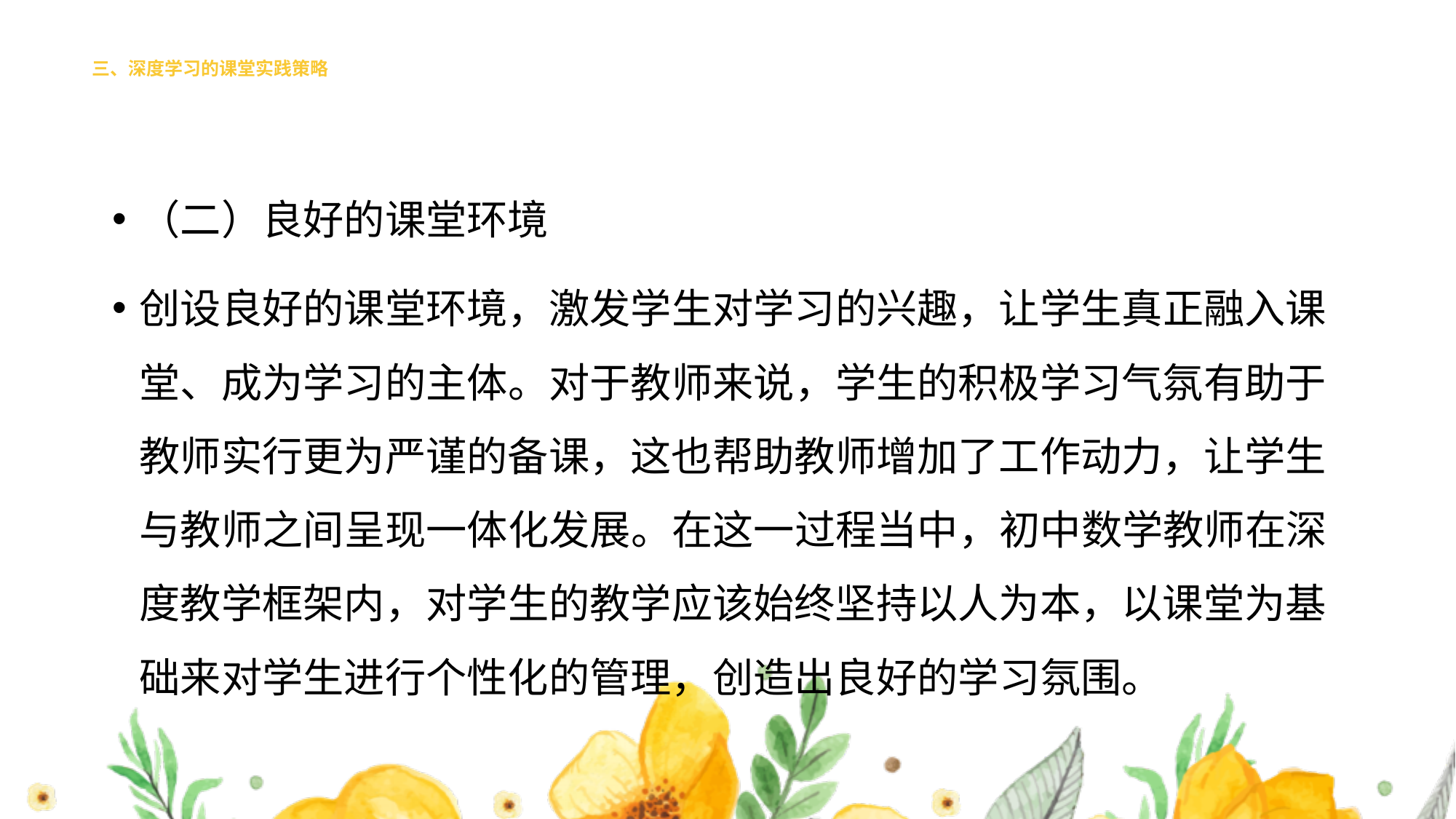

# 三、深度学习的课堂实践策略
（二）良好的课堂环境
创设良好的课堂环境，激发学生对学习的兴趣，让学生真正融入课堂、成为学习的主体。对于教师来说，学生的积极学习气氛有助于教师实行更为严谨的备课，这也帮助教师增加了工作动力，让学生与教师之间呈现一体化发展。在这一过程当中，初中数学教师在深度教学框架内，对学生的教学应该始终坚持以人为本，以课堂为基础来对学生进行个性化的管理，创造出良好的学习氛围。